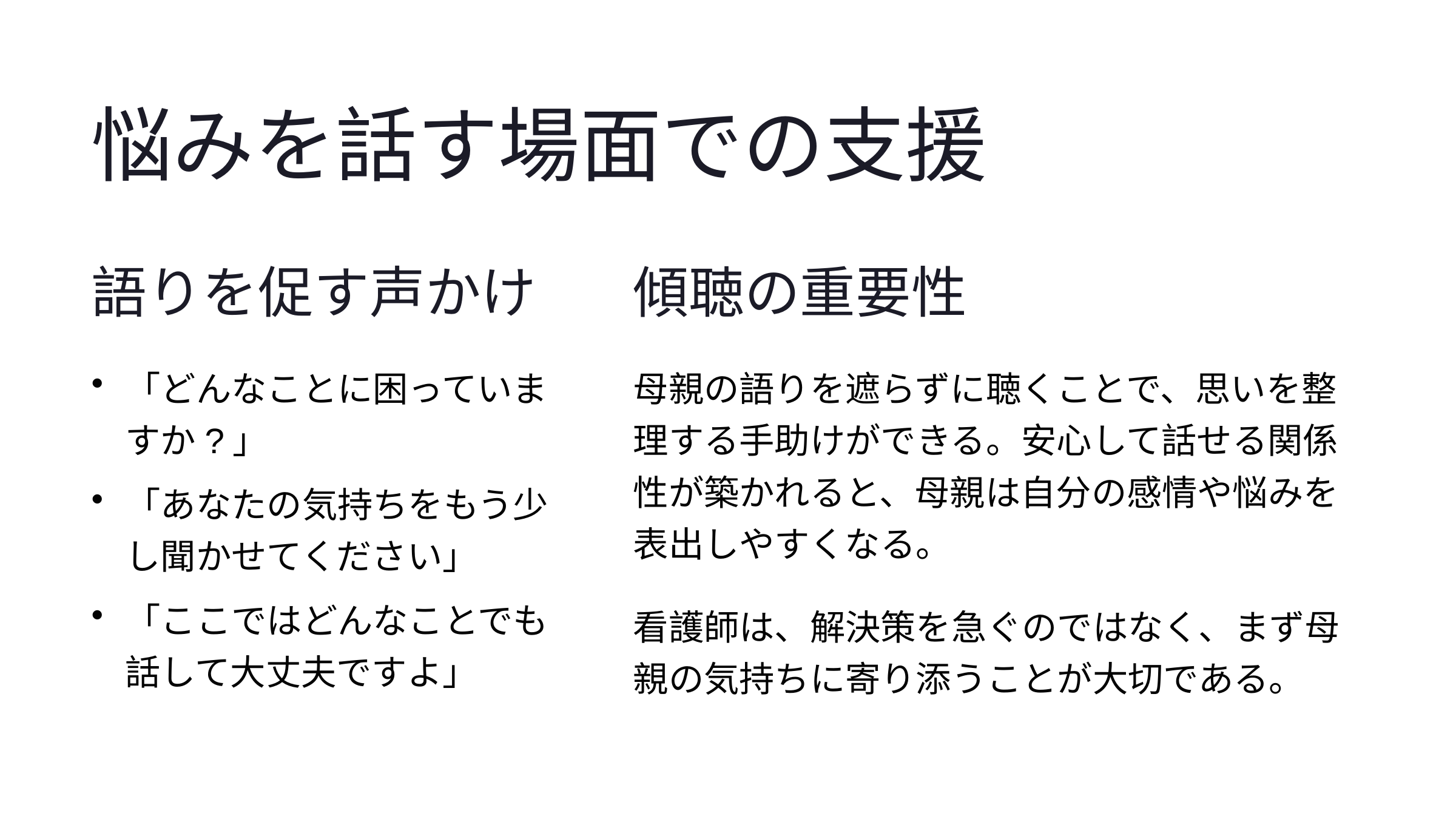

悩みを話す場面での支援
語りを促す声かけ
傾聴の重要性
「どんなことに困っていますか?」
母親の語りを遮らずに聴くことで、思いを整理する手助けができる。安心して話せる関係性が築かれると、母親は自分の感情や悩みを表出しやすくなる。
「あなたの気持ちをもう少し聞かせてください」
「ここではどんなことでも話して大丈夫ですよ」
看護師は、解決策を急ぐのではなく、まず母親の気持ちに寄り添うことが大切である。